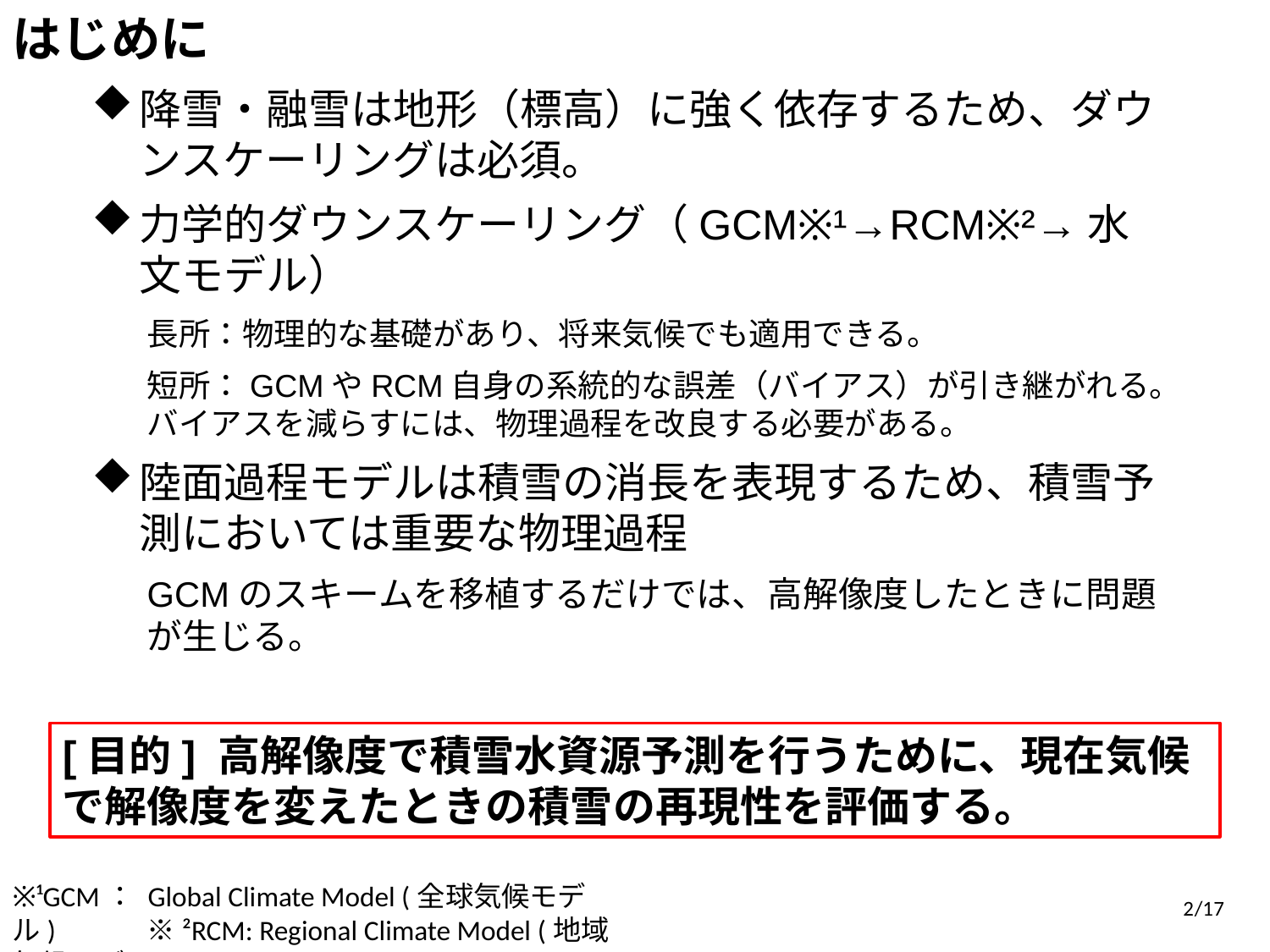

はじめに
降雪・融雪は地形（標高）に強く依存するため、ダウンスケーリングは必須。
力学的ダウンスケーリング（GCM※¹→RCM※²→水文モデル）
長所：物理的な基礎があり、将来気候でも適用できる。
短所：GCMやRCM自身の系統的な誤差（バイアス）が引き継がれる。バイアスを減らすには、物理過程を改良する必要がある。
陸面過程モデルは積雪の消長を表現するため、積雪予測においては重要な物理過程
GCMのスキームを移植するだけでは、高解像度したときに問題が生じる。

[目的] 高解像度で積雪水資源予測を行うために、現在気候で解像度を変えたときの積雪の再現性を評価する。
※¹GCM： Global Climate Model (全球気候モデル)　　　※²RCM: Regional Climate Model (地域気候モデル)
2